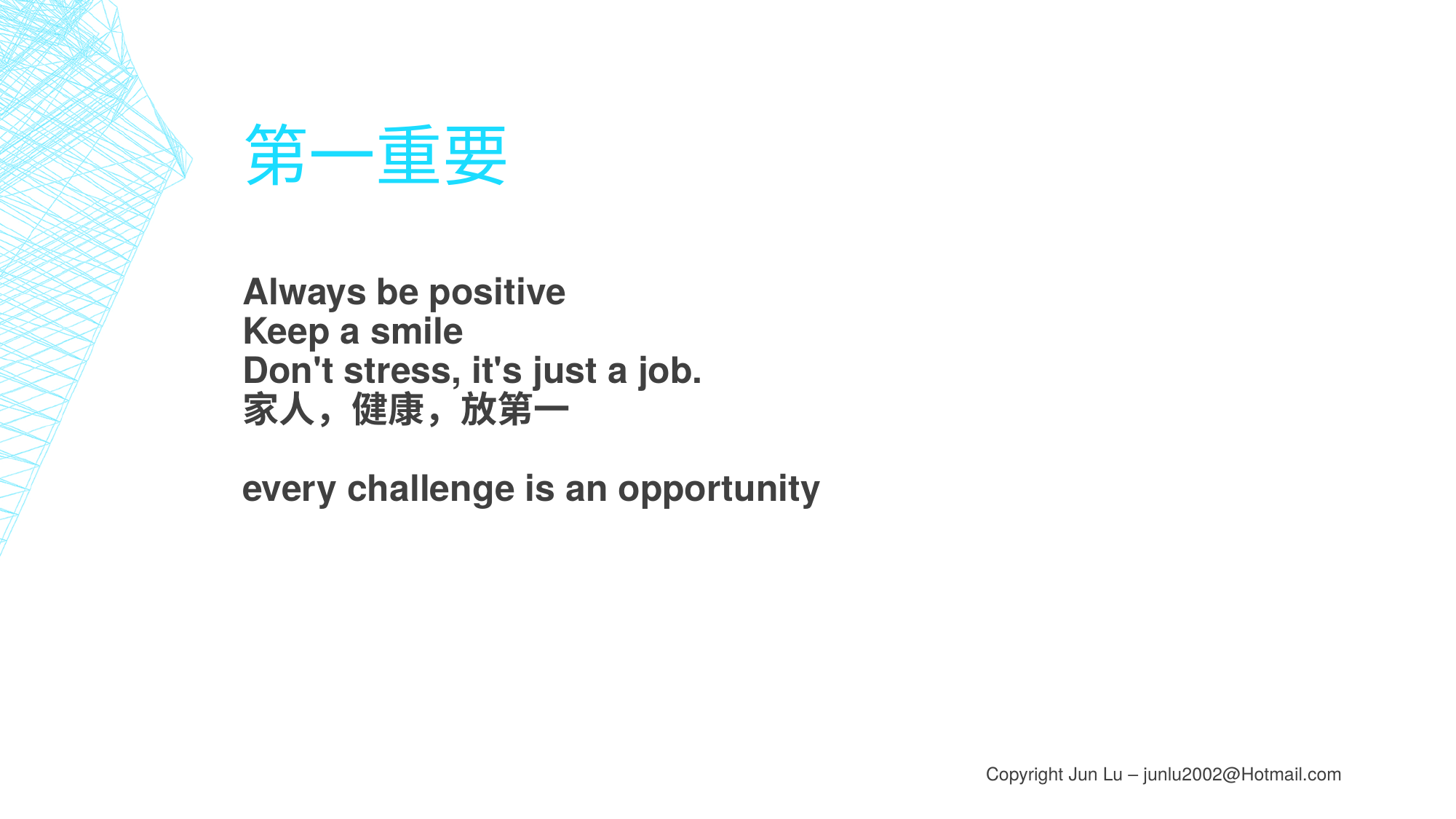

# 第一重要

Always be positive
Keep a smile
Don't stress, it's just a job.
家人，健康，放第一

every challenge is an opportunity

Copyright Jun Lu – junlu2002@Hotmail.com